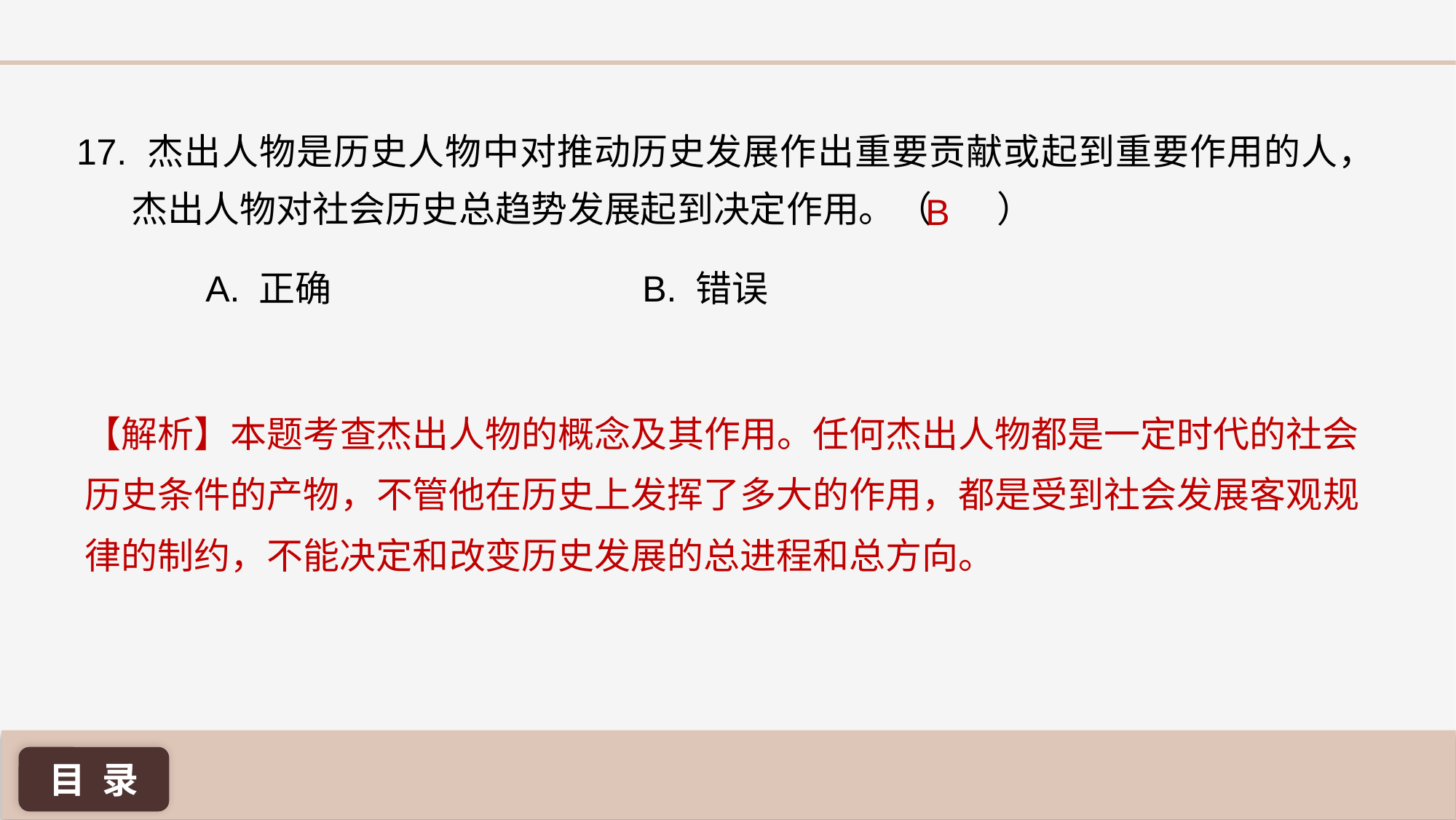

17. 杰出人物是历史人物中对推动历史发展作出重要贡献或起到重要作用的人，杰出人物对社会历史总趋势发展起到决定作用。（        ）
B
A. 正确 			B. 错误
【解析】本题考查杰出人物的概念及其作用。任何杰出人物都是一定时代的社会历史条件的产物，不管他在历史上发挥了多大的作用，都是受到社会发展客观规律的制约，不能决定和改变历史发展的总进程和总方向。